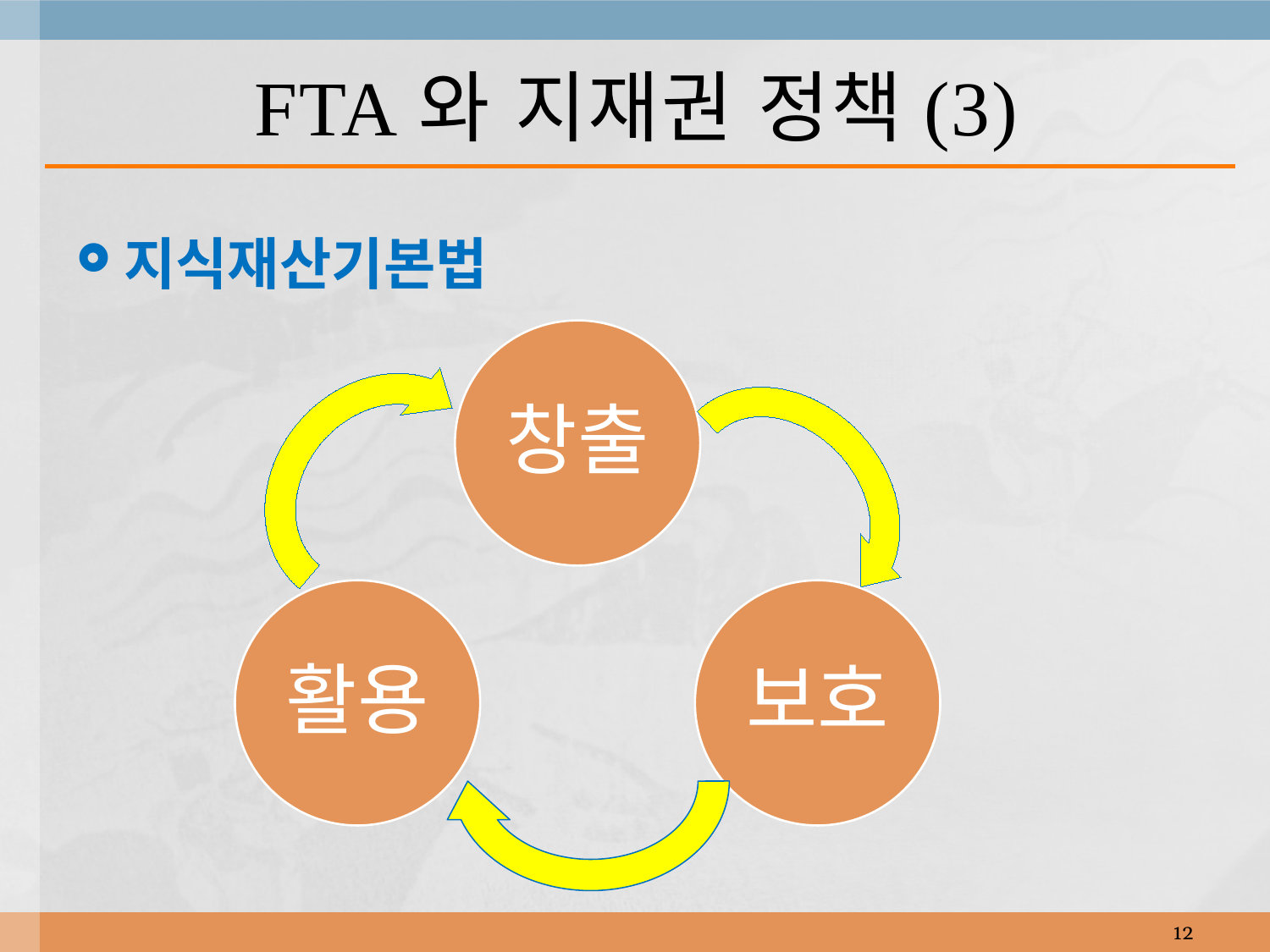

# FTA와 지재권 정책(3)
지식재산기본법
창출

보호

활용

12